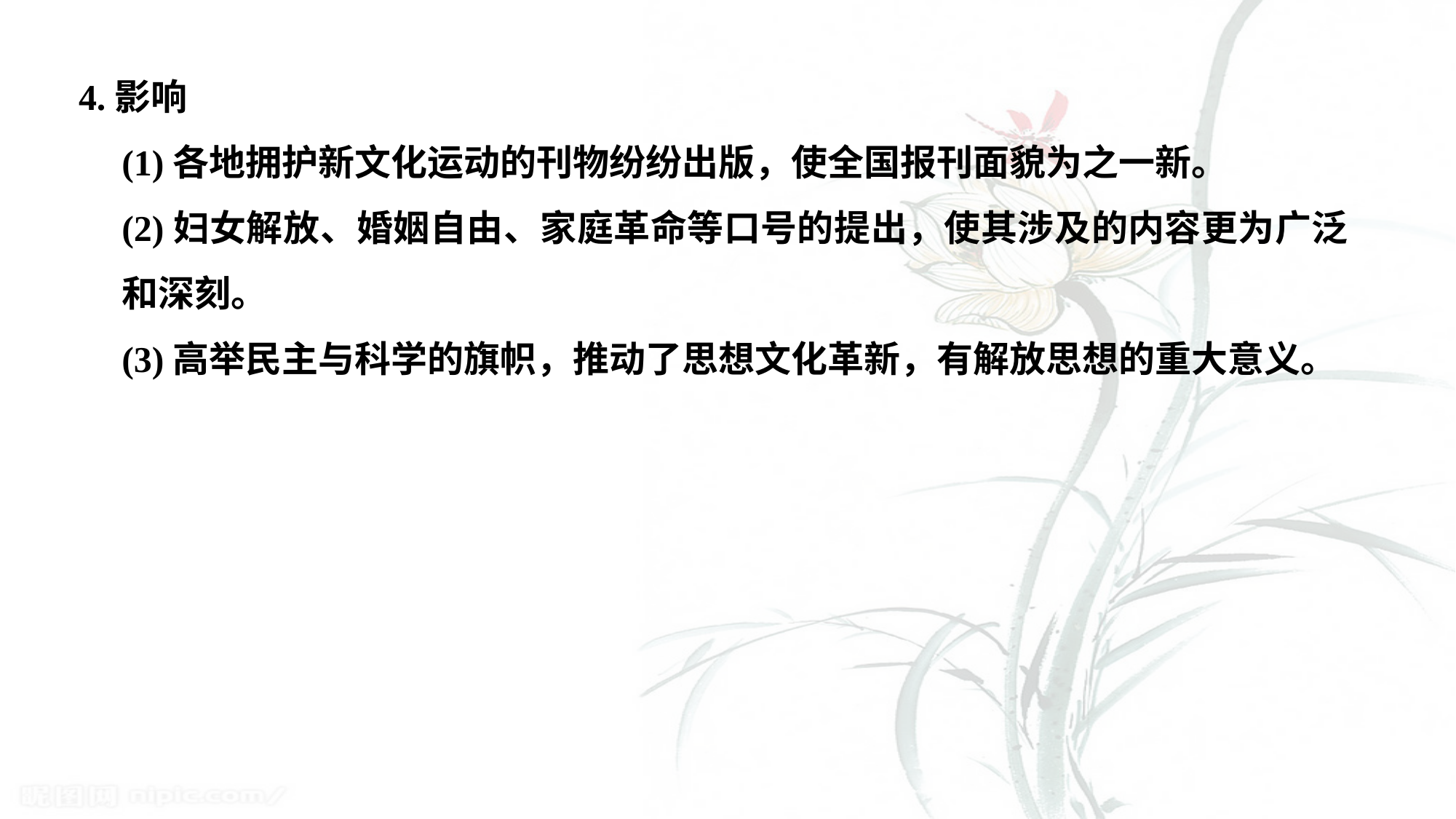

4.影响
	(1)各地拥护新文化运动的刊物纷纷出版，使全国报刊面貌为之一新。
	(2)妇女解放、婚姻自由、家庭革命等口号的提出，使其涉及的内容更为广泛和深刻。
	(3)高举民主与科学的旗帜，推动了思想文化革新，有解放思想的重大意义。